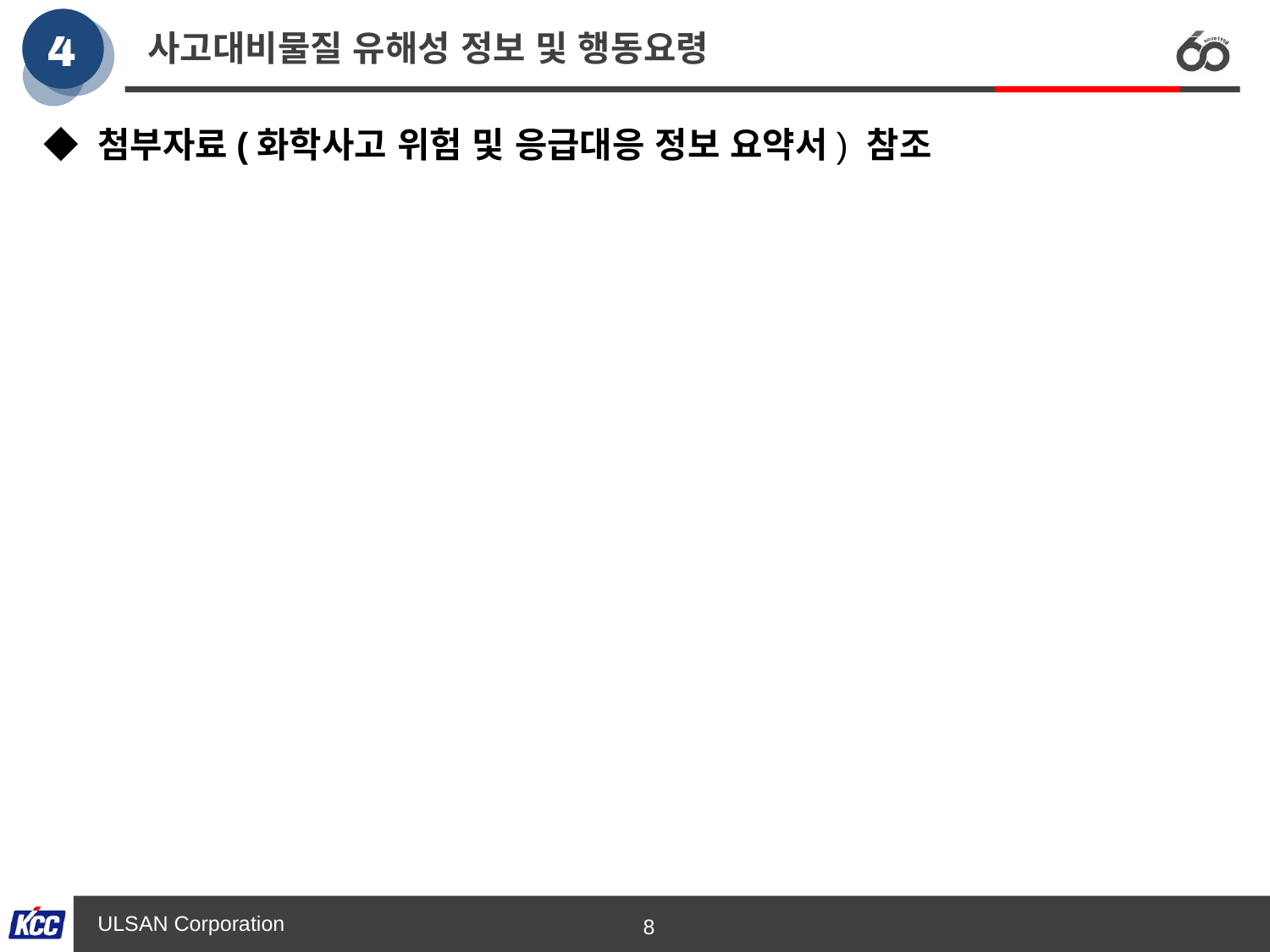

4
# 사고대비물질 유해성 정보 및 행동요령
◆ 첨부자료(화학사고 위험 및 응급대응 정보 요약서) 참조

### Chart

| Category |
|---|
8